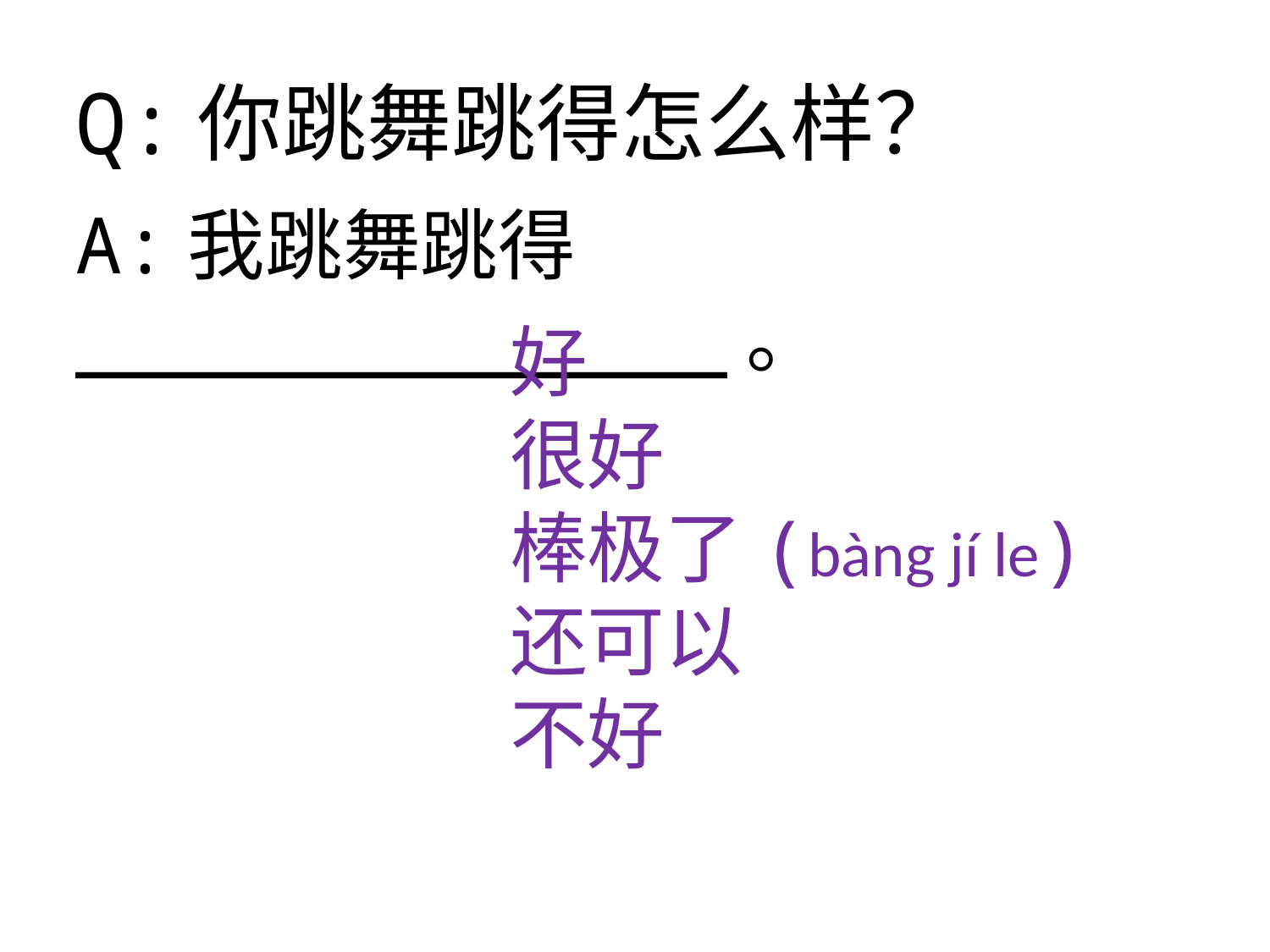

Q:你跳舞跳得怎么样？
A:我跳舞跳得______________。
好
很好
棒极了(bàng jí le)
还可以
不好